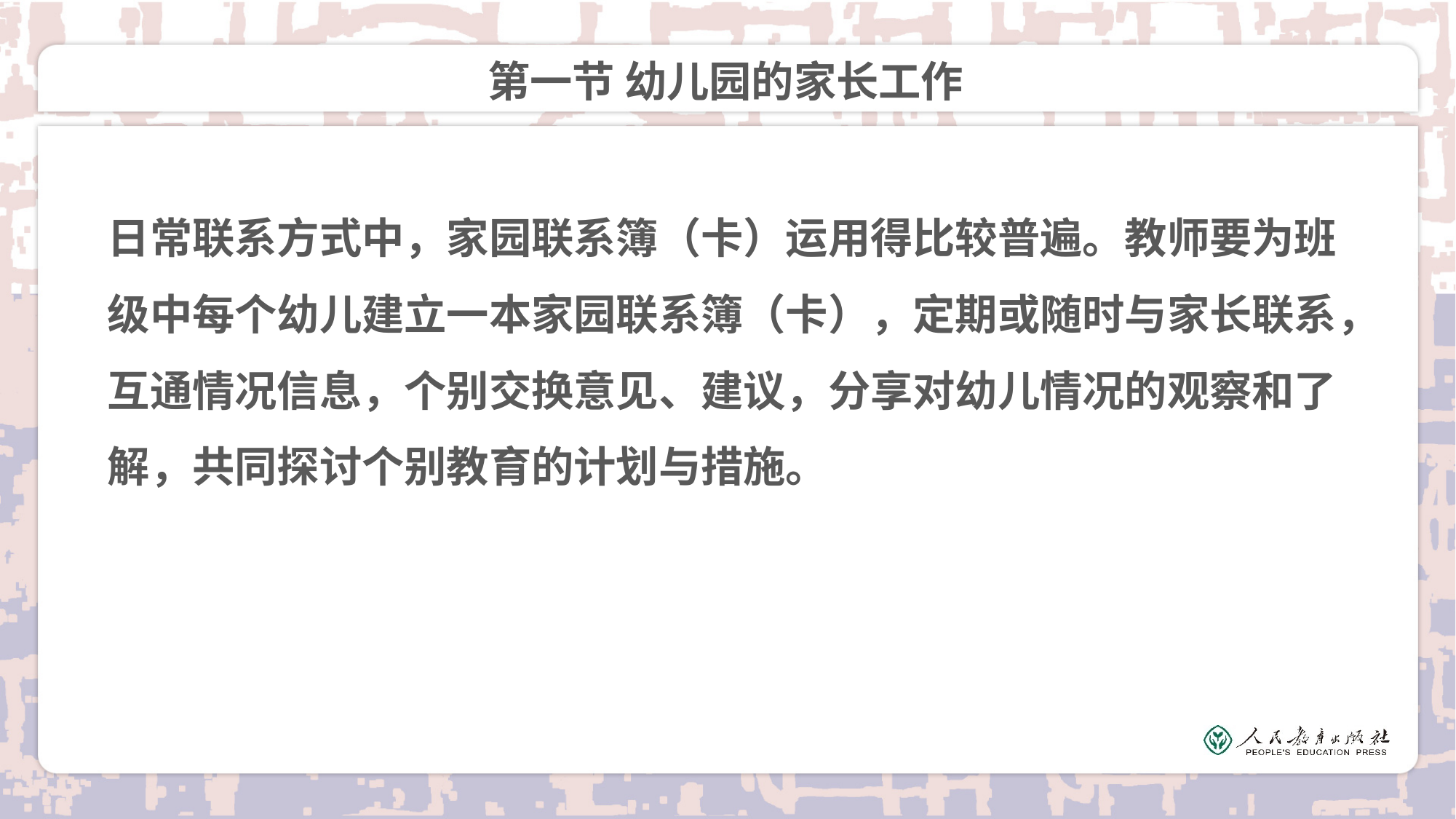

# 第一节 幼儿园的家长工作
日常联系方式中，家园联系簿（卡）运用得比较普遍。教师要为班级中每个幼儿建立一本家园联系簿（卡），定期或随时与家长联系，互通情况信息，个别交换意见、建议，分享对幼儿情况的观察和了解，共同探讨个别教育的计划与措施。